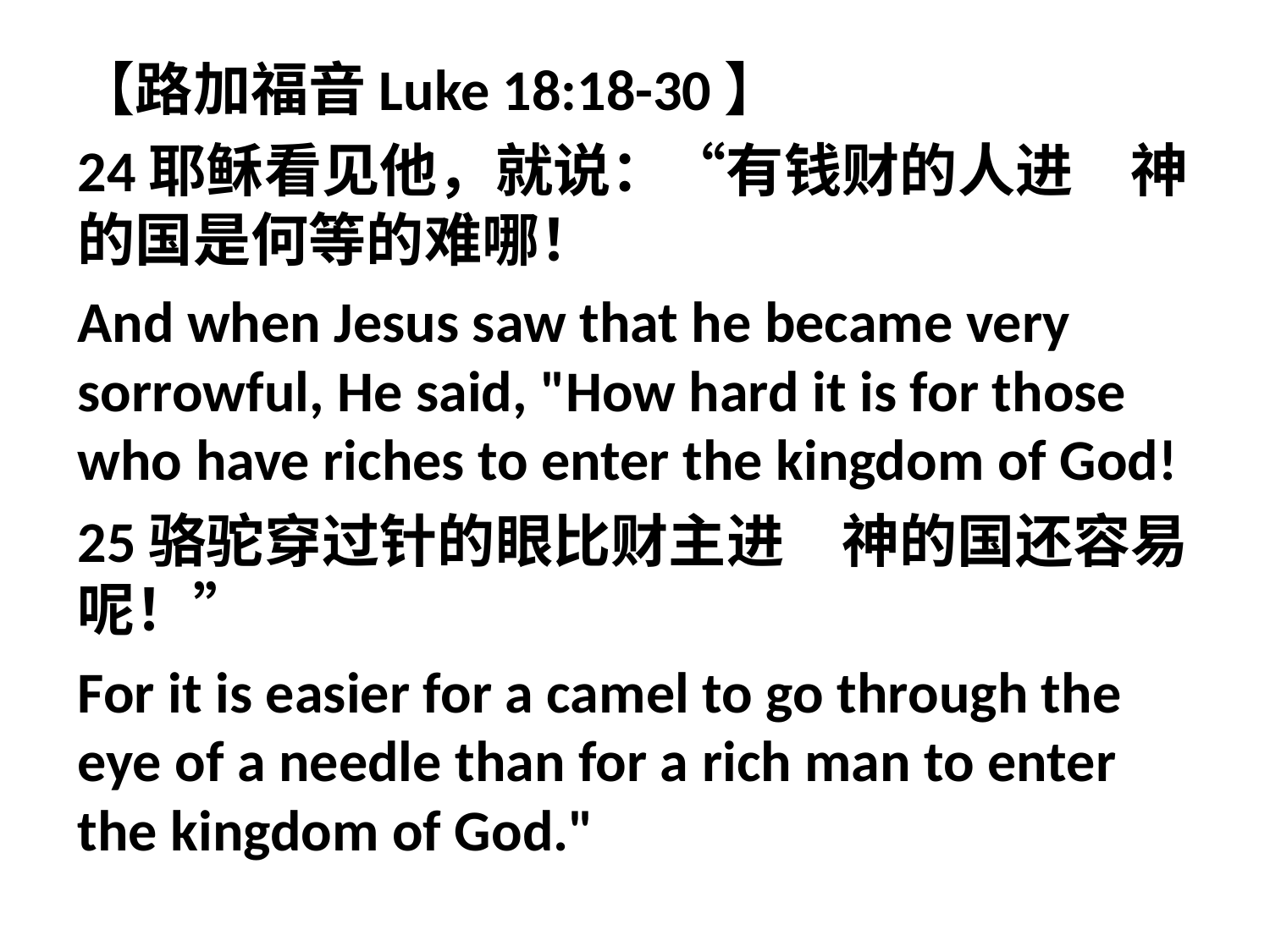

【路加福音Luke 18:18-30】
24耶稣看见他，就说：“有钱财的人进　神的国是何等的难哪！
And when Jesus saw that he became very sorrowful, He said, "How hard it is for those who have riches to enter the kingdom of God!
25骆驼穿过针的眼比财主进　神的国还容易呢！”
For it is easier for a camel to go through the eye of a needle than for a rich man to enter the kingdom of God."